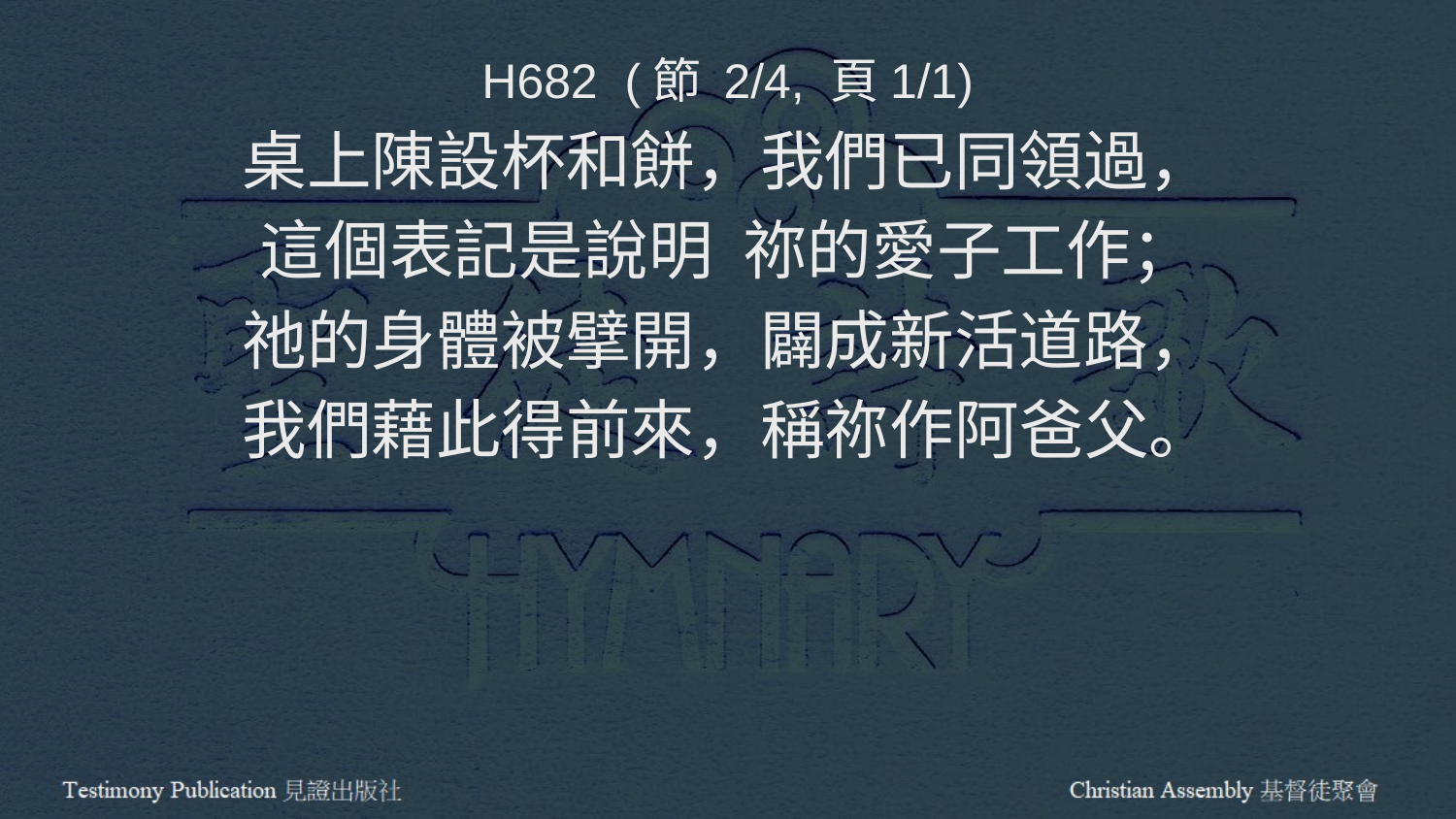

H682  (節 2/4, 頁1/1)
桌上陳設杯和餅，我們已同領過，
這個表記是說明  祢的愛子工作；
祂的身體被擘開，闢成新活道路，
我們藉此得前來，稱祢作阿爸父。